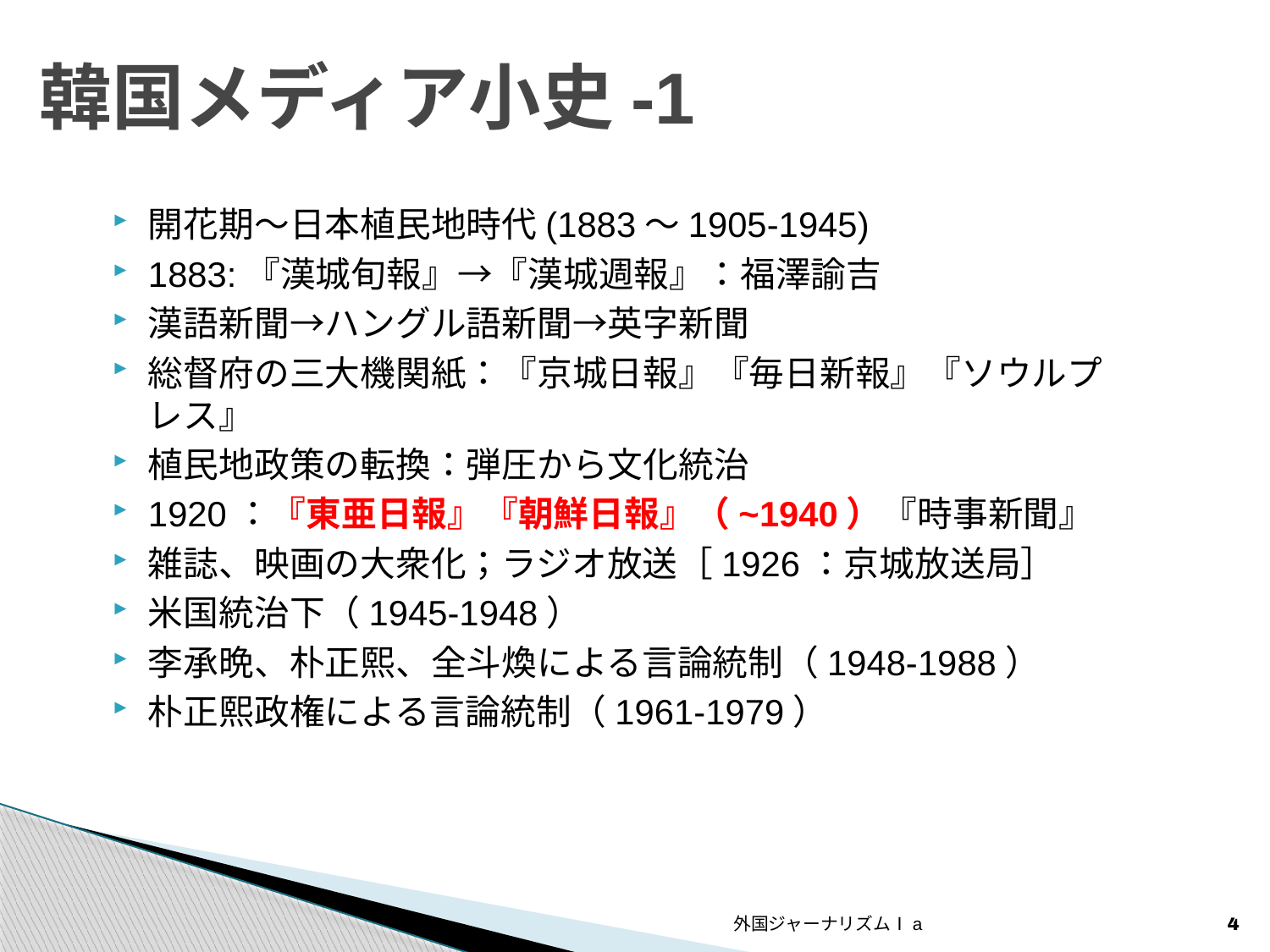

# 韓国メディア小史-1
開花期～日本植民地時代(1883～1905-1945)
1883:『漢城旬報』→『漢城週報』：福澤諭吉
漢語新聞→ハングル語新聞→英字新聞
総督府の三大機関紙：『京城日報』『毎日新報』『ソウルプレス』
植民地政策の転換：弾圧から文化統治
1920：『東亜日報』『朝鮮日報』（~1940）『時事新聞』
雑誌、映画の大衆化；ラジオ放送［1926：京城放送局］
米国統治下（1945-1948）
李承晩、朴正熙、全斗煥による言論統制（1948-1988）
朴正熙政権による言論統制（1961-1979）
外国ジャーナリズムⅠa
4